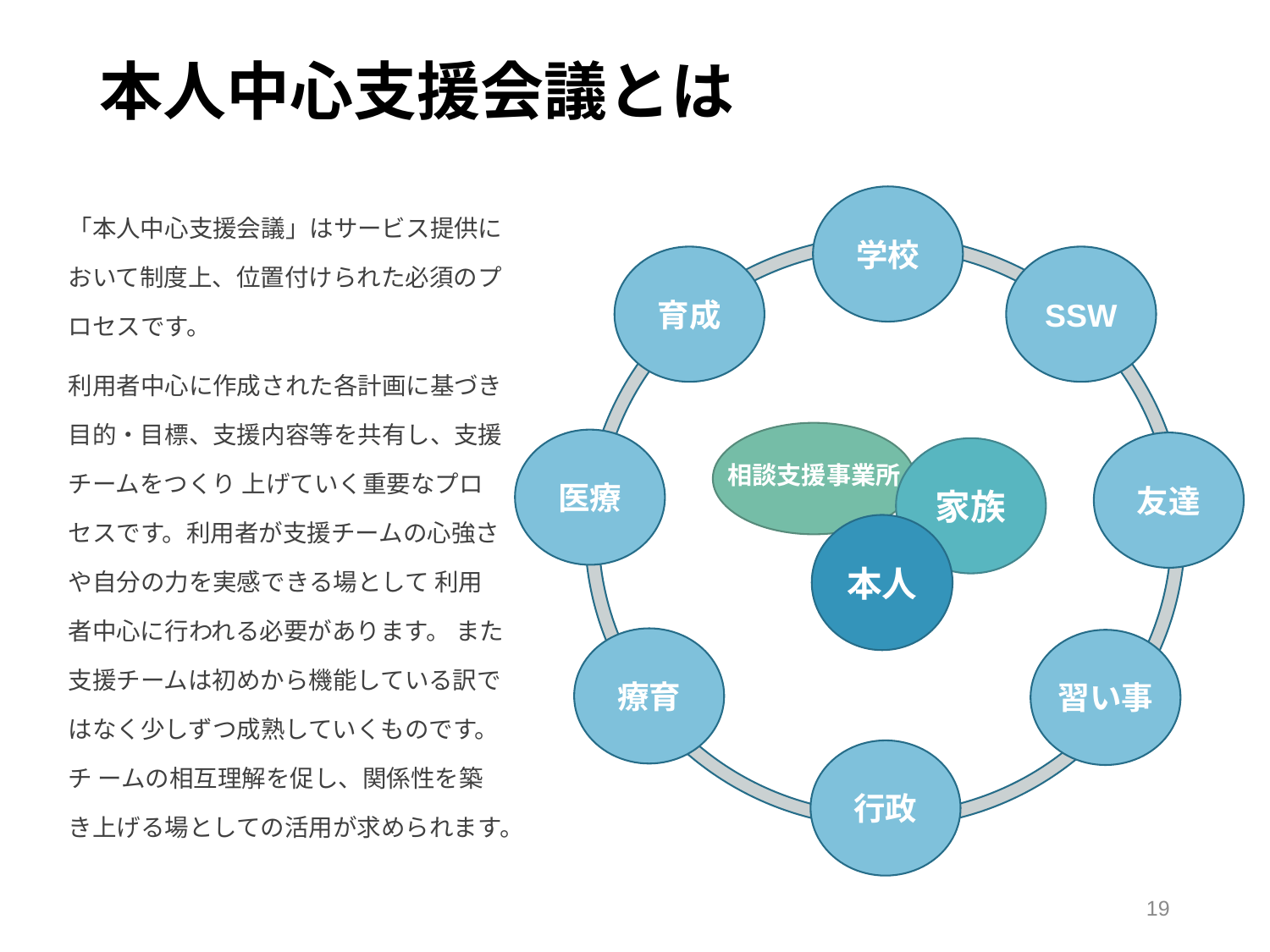

# 本人中心支援会議とは
「本人中心支援会議」はサービス提供において制度上、位置付けられた必須のプロセスです。
利用者中心に作成された各計画に基づき目的・目標、支援内容等を共有し、支援チームをつくり 上げていく重要なプロセスです。利用者が支援チームの心強さや自分の力を実感できる場として 利用者中心に行われる必要があります。 また支援チームは初めから機能している訳ではなく少しずつ成熟していくものです。チ ームの相互理解を促し、関係性を築き上げる場としての活用が求められます。​
学校

育成
SSW
医療
友達
療育

行政
習い事

相談支援事業所
家族
本人
習い事
19